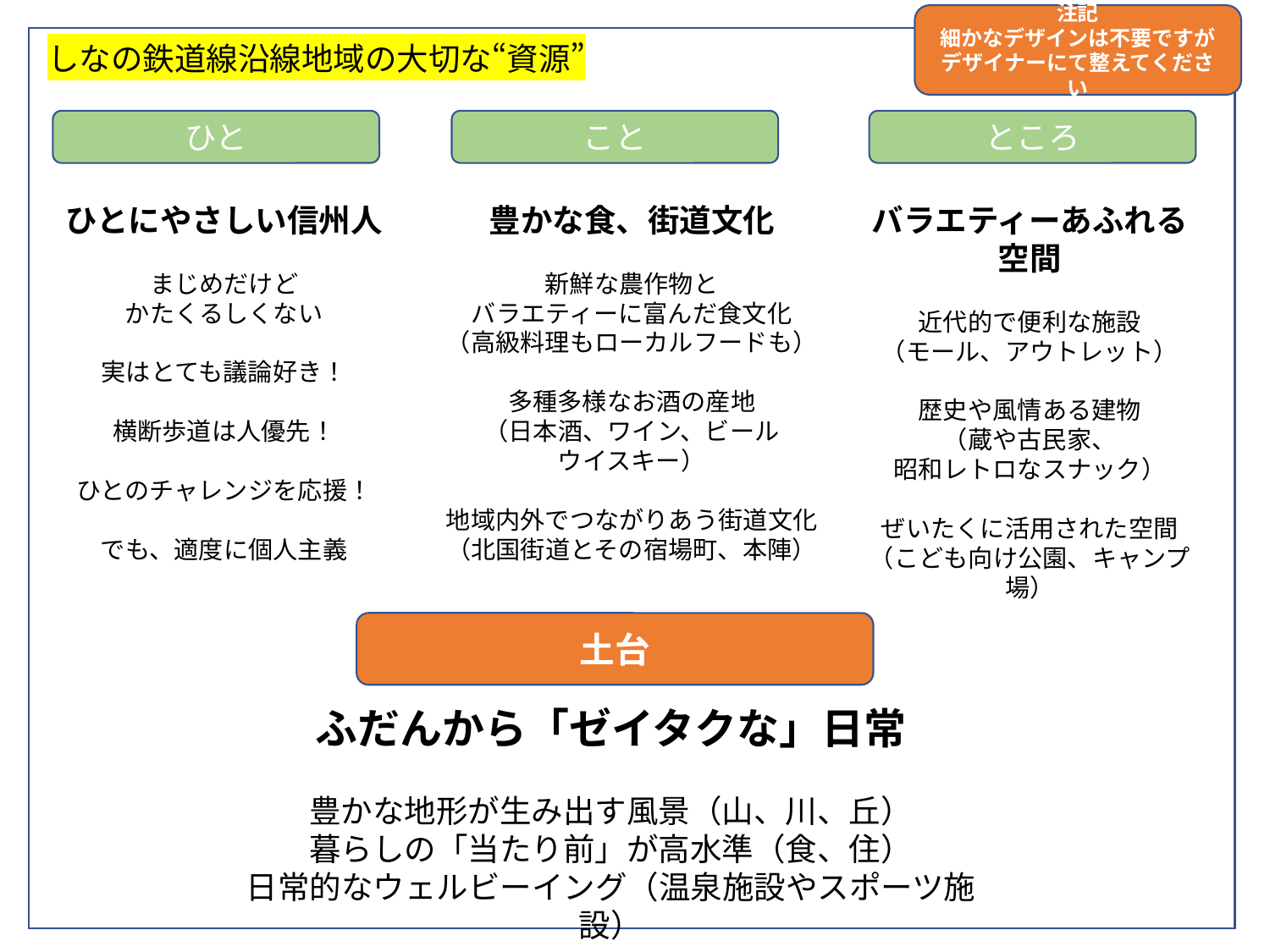

注記
細かなデザインは不要ですが
デザイナーにて整えてください

しなの鉄道線沿線地域の大切な“資源”
ひと
こと
ところ
ひとにやさしい信州人

まじめだけど
かたくるしくない

実はとても議論好き！

横断歩道は人優先！

ひとのチャレンジを応援！

でも、適度に個人主義

豊かな食、街道文化

新鮮な農作物と
バラエティーに富んだ食文化
（高級料理もローカルフードも）

多種多様なお酒の産地
（日本酒、ワイン、ビール
ウイスキー）

地域内外でつながりあう街道文化
（北国街道とその宿場町、本陣）
バラエティーあふれる空間

近代的で便利な施設
（モール、アウトレット）

歴史や風情ある建物
（蔵や古民家、
昭和レトロなスナック）

ぜいたくに活用された空間
（こども向け公園、キャンプ場）

土台
ふだんから「ゼイタクな」日常

豊かな地形が生み出す風景（山、川、丘）
暮らしの「当たり前」が高水準（食、住）
日常的なウェルビーイング（温泉施設やスポーツ施設）